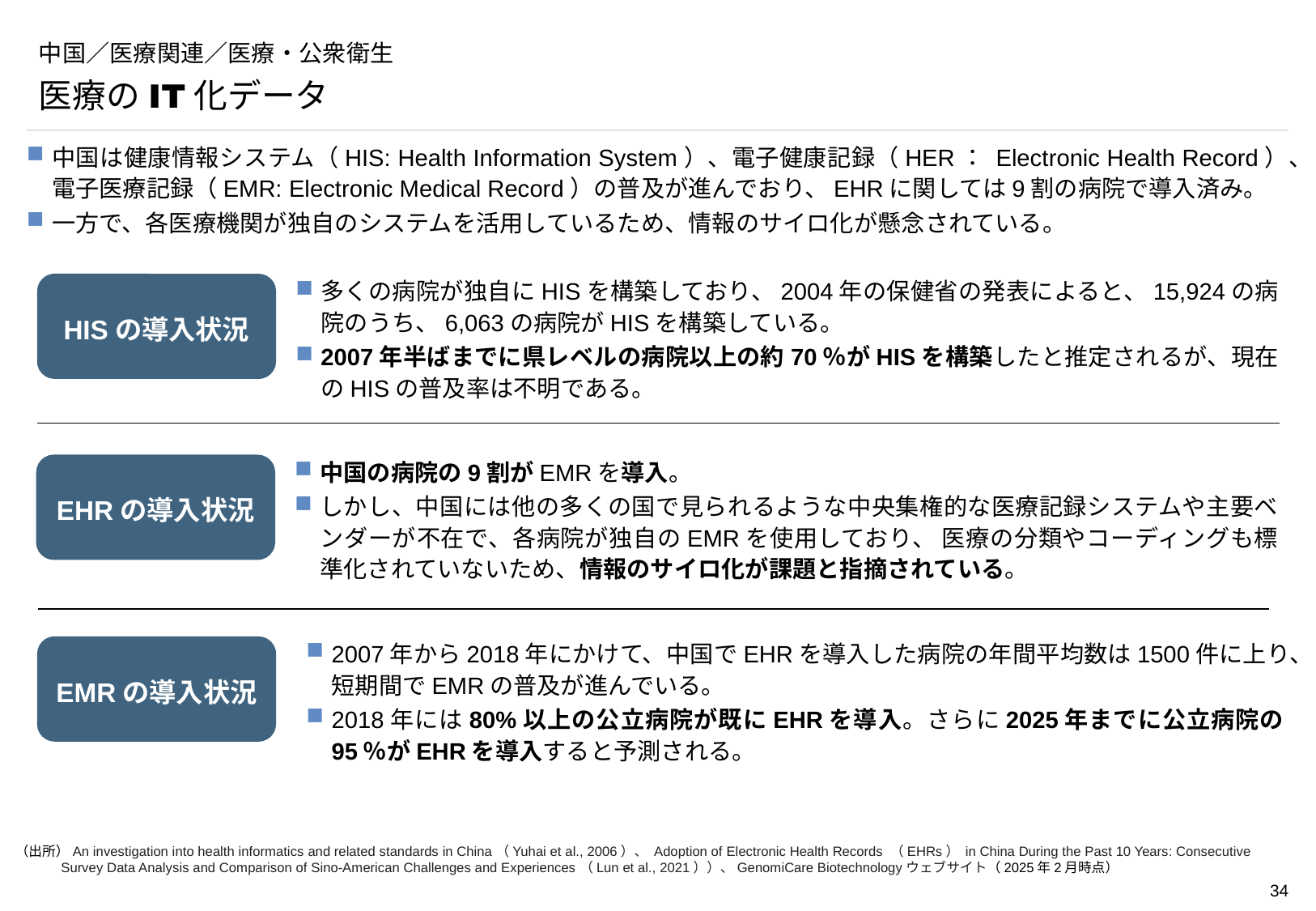

# 中国／医療関連／医療・公衆衛生
医療のIT化データ
中国は健康情報システム（HIS: Health Information System）、電子健康記録（HER： Electronic Health Record）、電子医療記録（EMR: Electronic Medical Record）の普及が進んでおり、EHRに関しては9割の病院で導入済み。
一方で、各医療機関が独自のシステムを活用しているため、情報のサイロ化が懸念されている。
HISの導入状況
多くの病院が独自にHISを構築しており、2004年の保健省の発表によると、15,924の病院のうち、6,063の病院がHISを構築している。
2007年半ばまでに県レベルの病院以上の約70％がHISを構築したと推定されるが、現在のHISの普及率は不明である。
EHRの導入状況
中国の病院の9割がEMRを導入。
しかし、中国には他の多くの国で見られるような中央集権的な医療記録システムや主要ベンダーが不在で、各病院が独自のEMRを使用しており、 医療の分類やコーディングも標準化されていないため、情報のサイロ化が課題と指摘されている。
EMRの導入状況
2007年から2018年にかけて、中国でEHRを導入した病院の年間平均数は1500件に上り、短期間でEMRの普及が進んでいる。
2018年には80%以上の公立病院が既にEHRを導入。さらに2025年までに公立病院の95％がEHRを導入すると予測される。
（出所）An investigation into health informatics and related standards in China（Yuhai et al., 2006）、 Adoption of Electronic Health Records （EHRs） in China During the Past 10 Years: Consecutive Survey Data Analysis and Comparison of Sino-American Challenges and Experiences（Lun et al., 2021））、GenomiCare Biotechnologyウェブサイト（2025年2月時点）